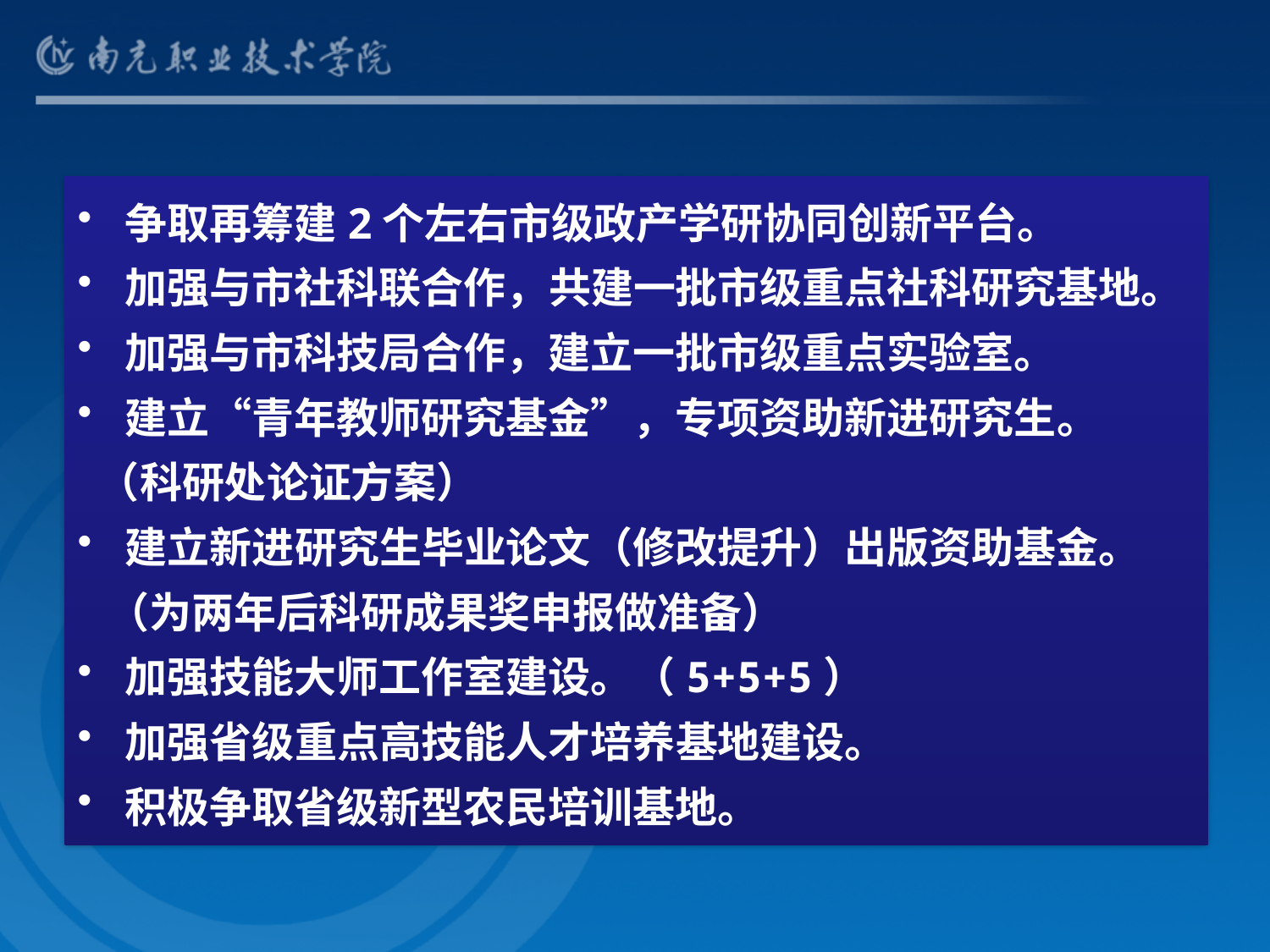

#
争取再筹建2个左右市级政产学研协同创新平台。
加强与市社科联合作，共建一批市级重点社科研究基地。
加强与市科技局合作，建立一批市级重点实验室。
建立“青年教师研究基金”，专项资助新进研究生。
 （科研处论证方案）
建立新进研究生毕业论文（修改提升）出版资助基金。
  （为两年后科研成果奖申报做准备）
加强技能大师工作室建设。（5+5+5）
加强省级重点高技能人才培养基地建设。
积极争取省级新型农民培训基地。